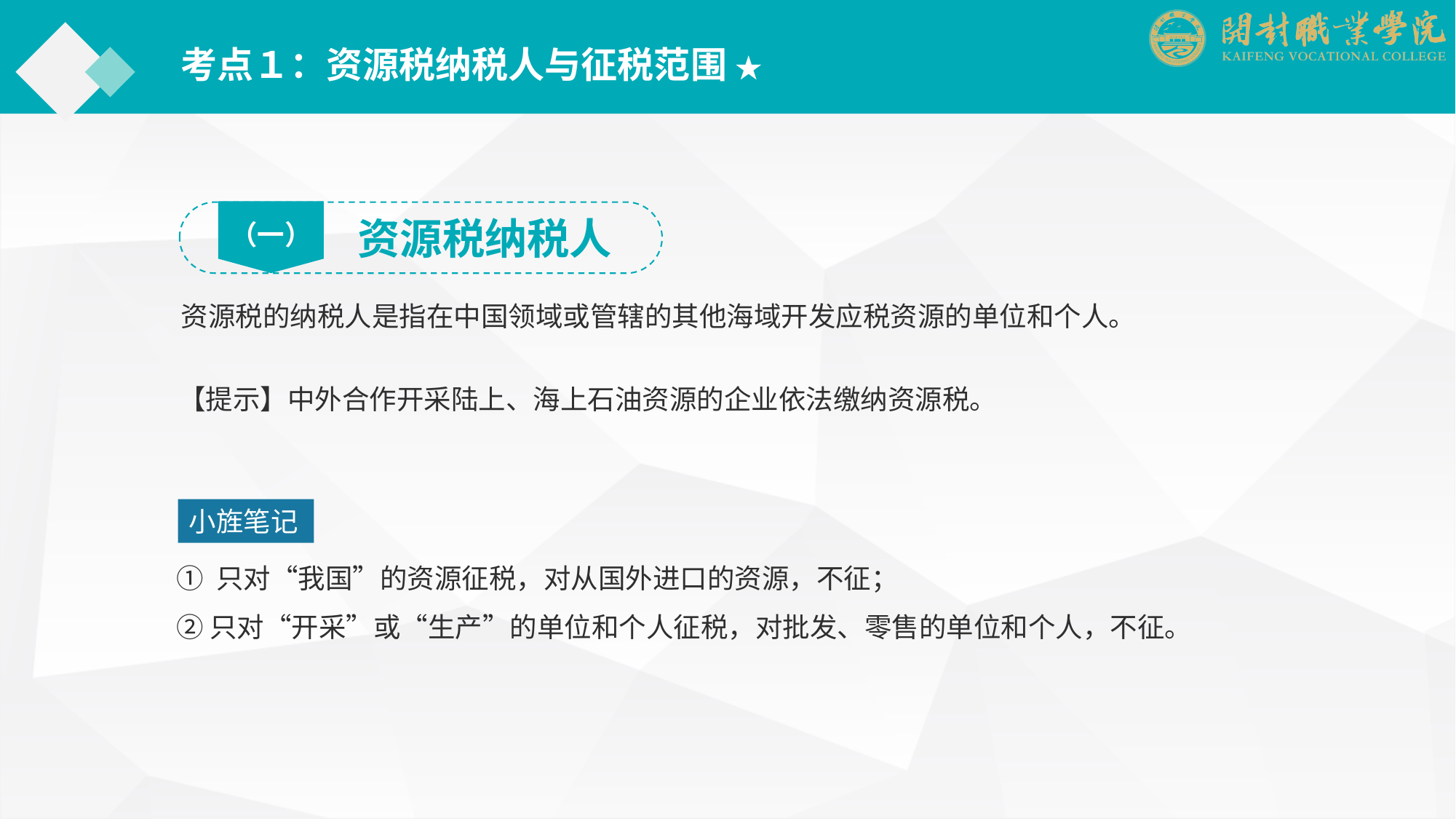

考点１：资源税纳税人与征税范围 ★
（一）

资源税纳税人
资源税的纳税人是指在中国领域或管辖的其他海域开发应税资源的单位和个人。
【提示】中外合作开采陆上、海上石油资源的企业依法缴纳资源税。
小旌笔记
① 只对“我国”的资源征税，对从国外进口的资源，不征；
② 只对“开采”或“生产”的单位和个人征税，对批发、零售的单位和个人，不征。